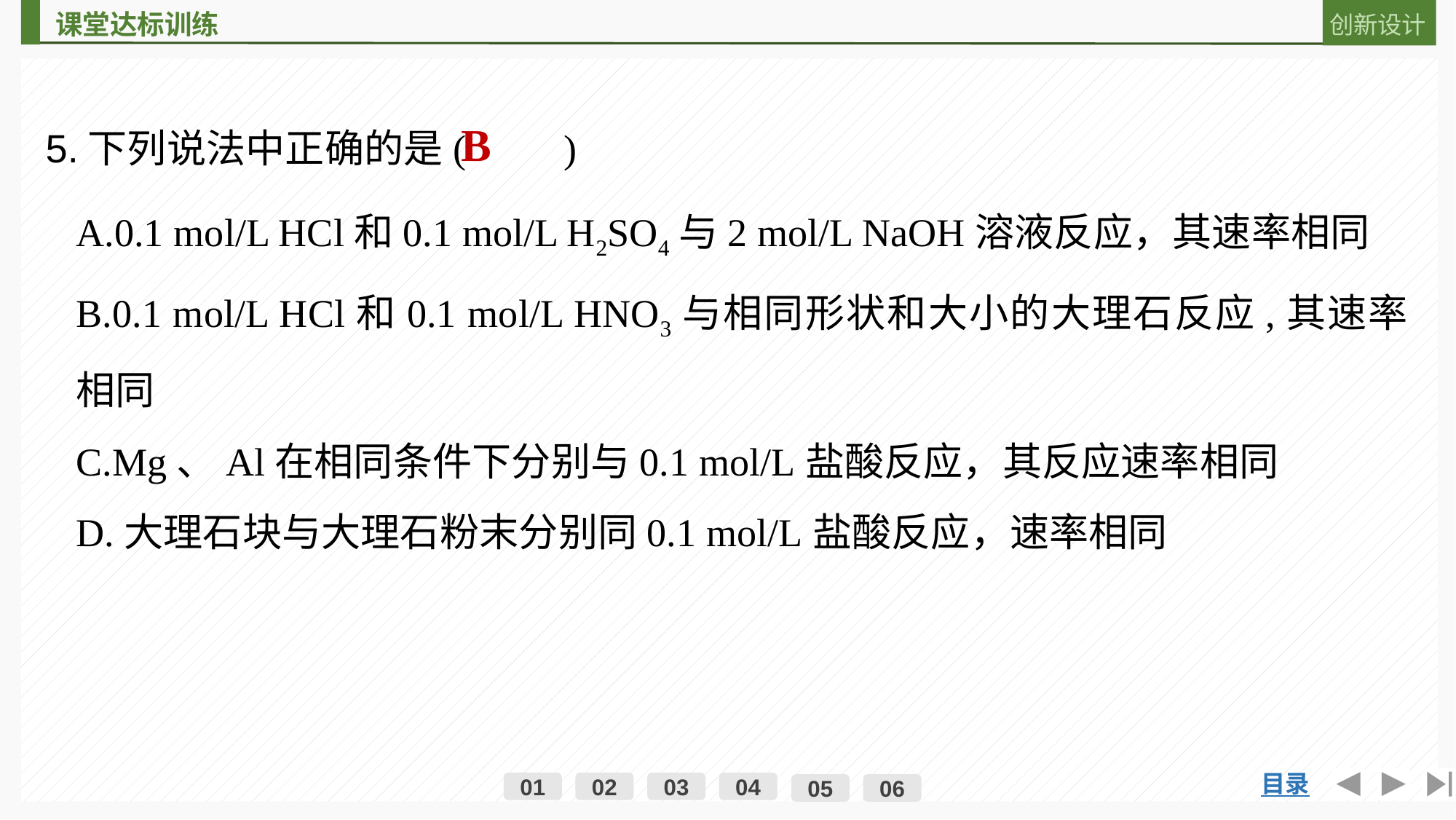

5.下列说法中正确的是(　　)
B
A.0.1 mol/L HCl和0.1 mol/L H2SO4与2 mol/L NaOH溶液反应，其速率相同
B.0.1 mol/L HCl和0.1 mol/L HNO3与相同形状和大小的大理石反应,其速率相同
C.Mg、Al在相同条件下分别与0.1 mol/L盐酸反应，其反应速率相同
D.大理石块与大理石粉末分别同0.1 mol/L盐酸反应，速率相同